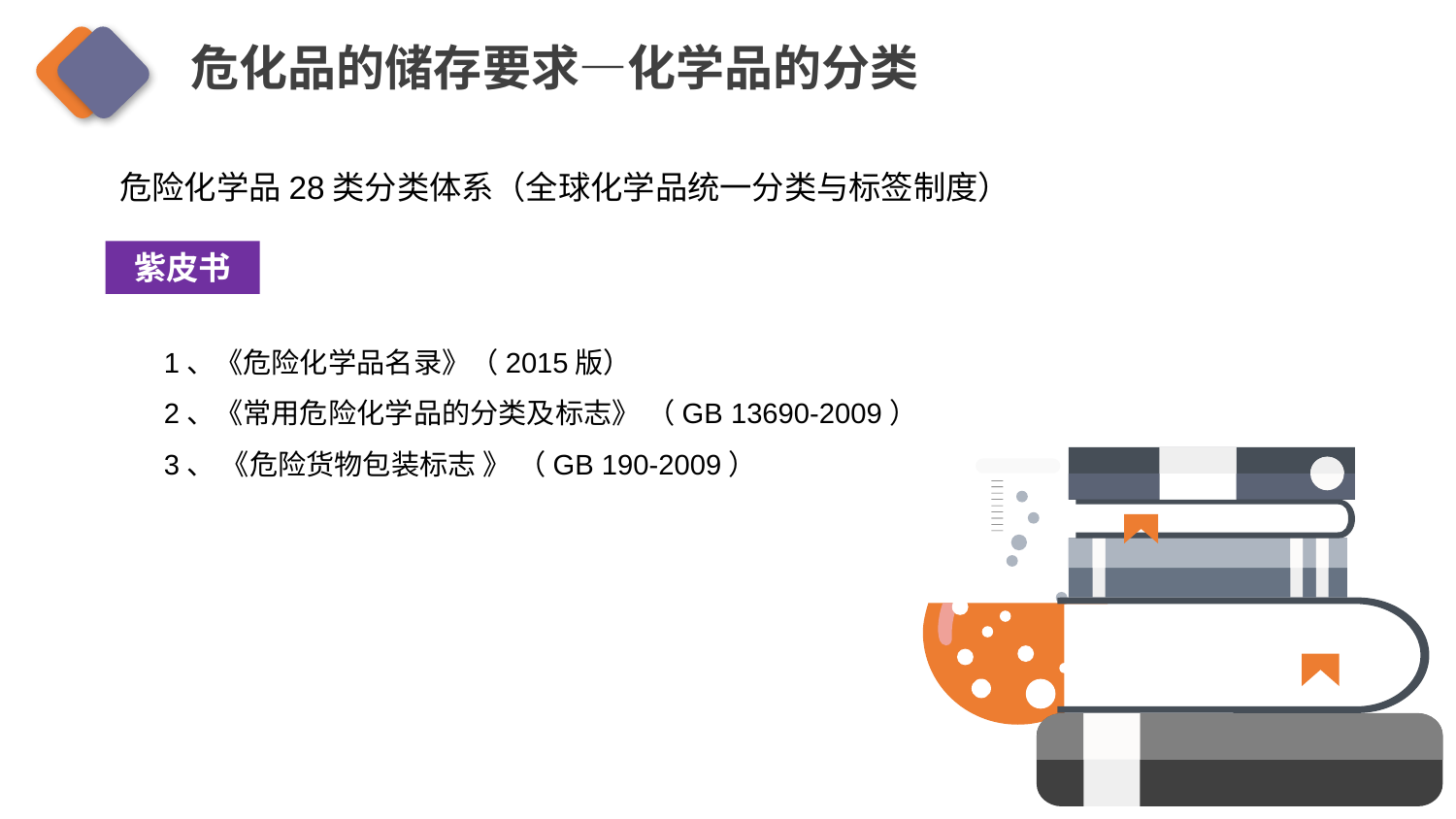

危化品的储存要求—化学品的分类
危险化学品28类分类体系（全球化学品统一分类与标签制度）
紫皮书
1、《危险化学品名录》（2015版）
2、《常用危险化学品的分类及标志》 （GB 13690-2009）
3、 《危险货物包装标志 》 （GB 190-2009）